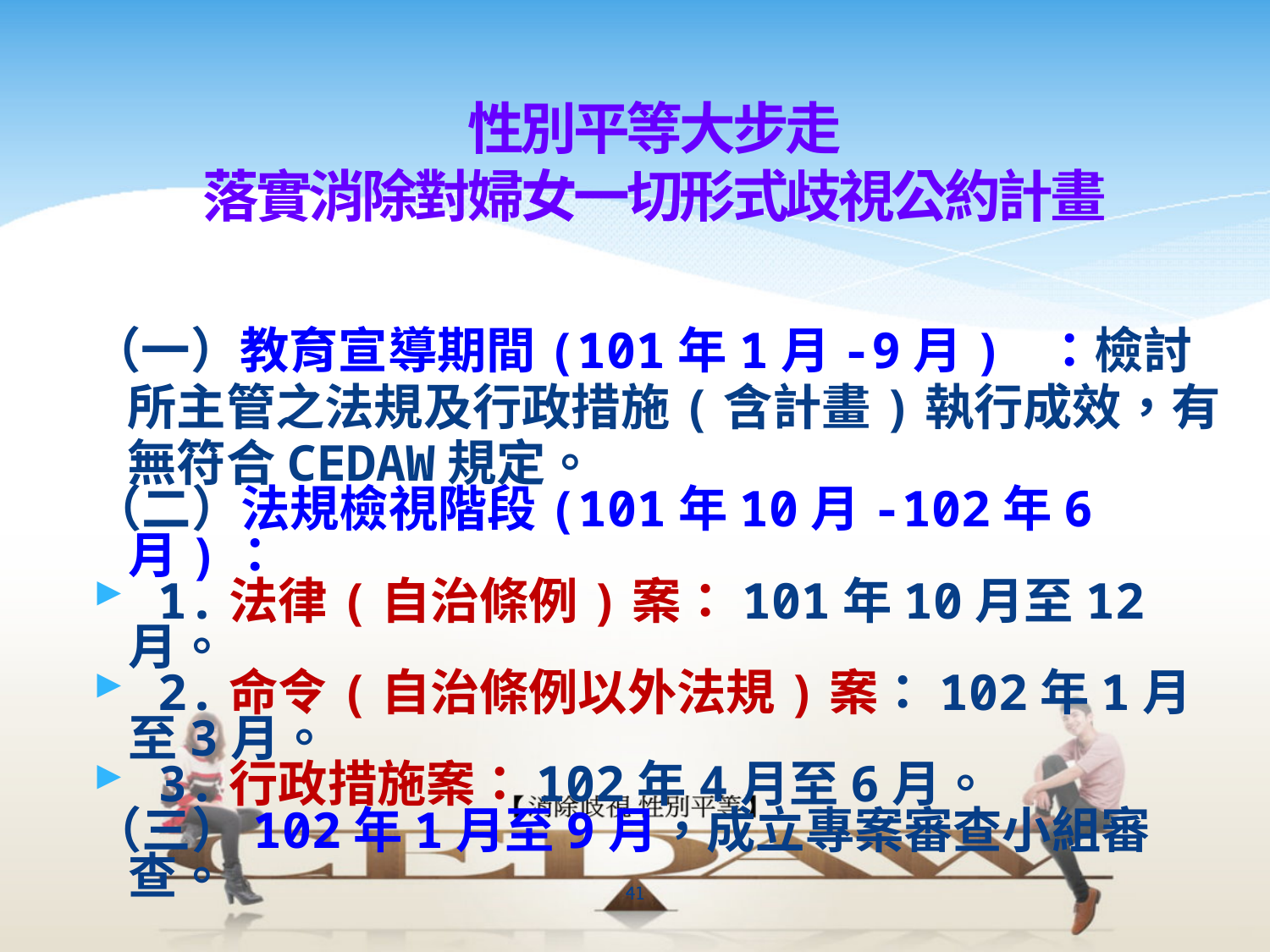

性別平等大步走
落實消除對婦女一切形式歧視公約計畫

（一）教育宣導期間(101年1月-9月) ：檢討所主管之法規及行政措施(含計畫)執行成效，有無符合CEDAW規定。
（二）法規檢視階段(101年10月-102年6月)：
 1.法律(自治條例)案：101年10月至12月。
 2.命令(自治條例以外法規)案：102年1月至3月。
 3.行政措施案：102年4月至6月。
（三）102年1月至9月，成立專案審查小組審查。

41